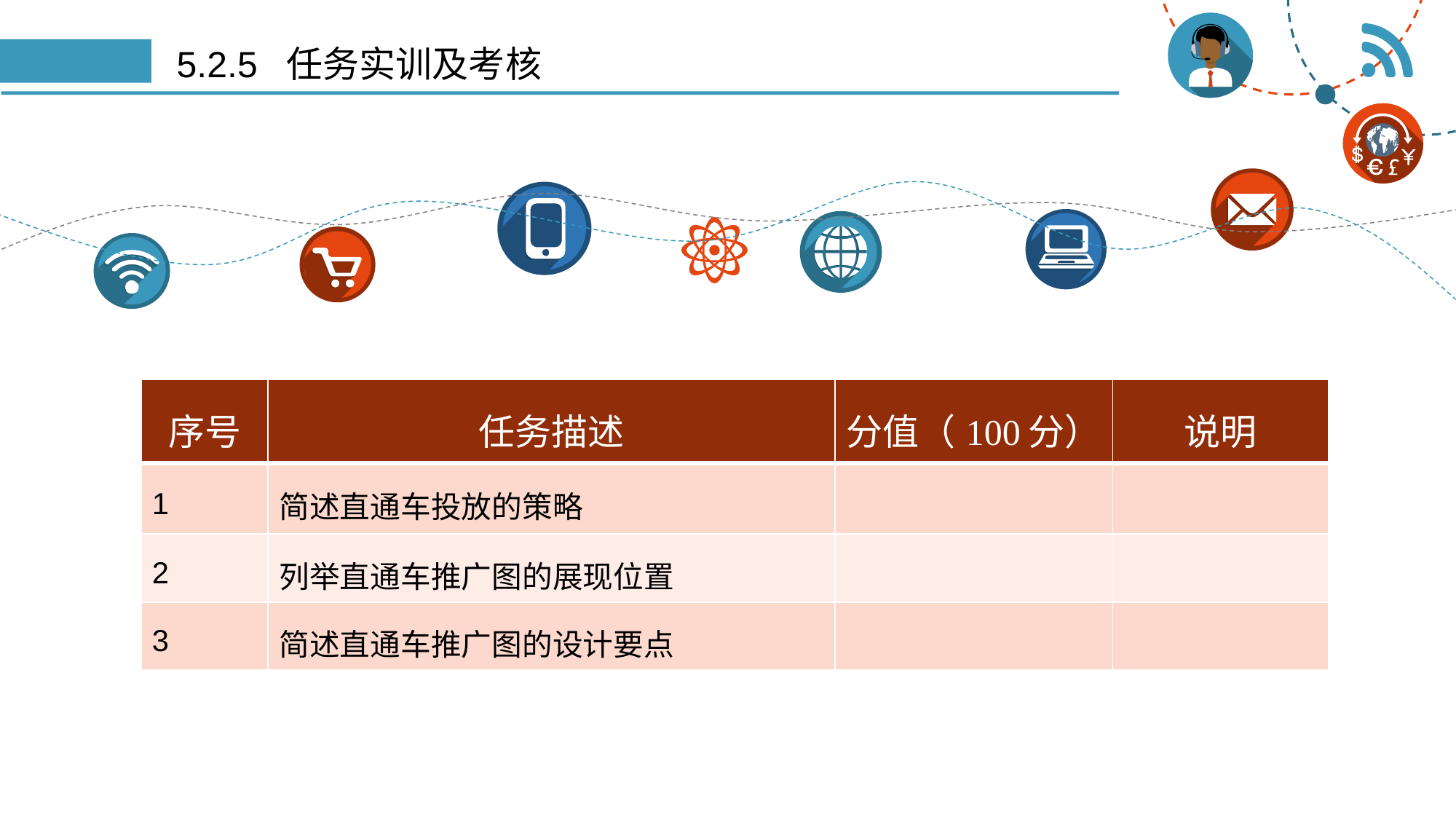

# 5.2.5  任务实训及考核

| 序号 | 任务描述 | 分值（100分） | 说明 |
| --- | --- | --- | --- |
| 1 | 简述直通车投放的策略 |  |  |
| 2 | 列举直通车推广图的展现位置 |  |  |
| 3 | 简述直通车推广图的设计要点 |  |  |